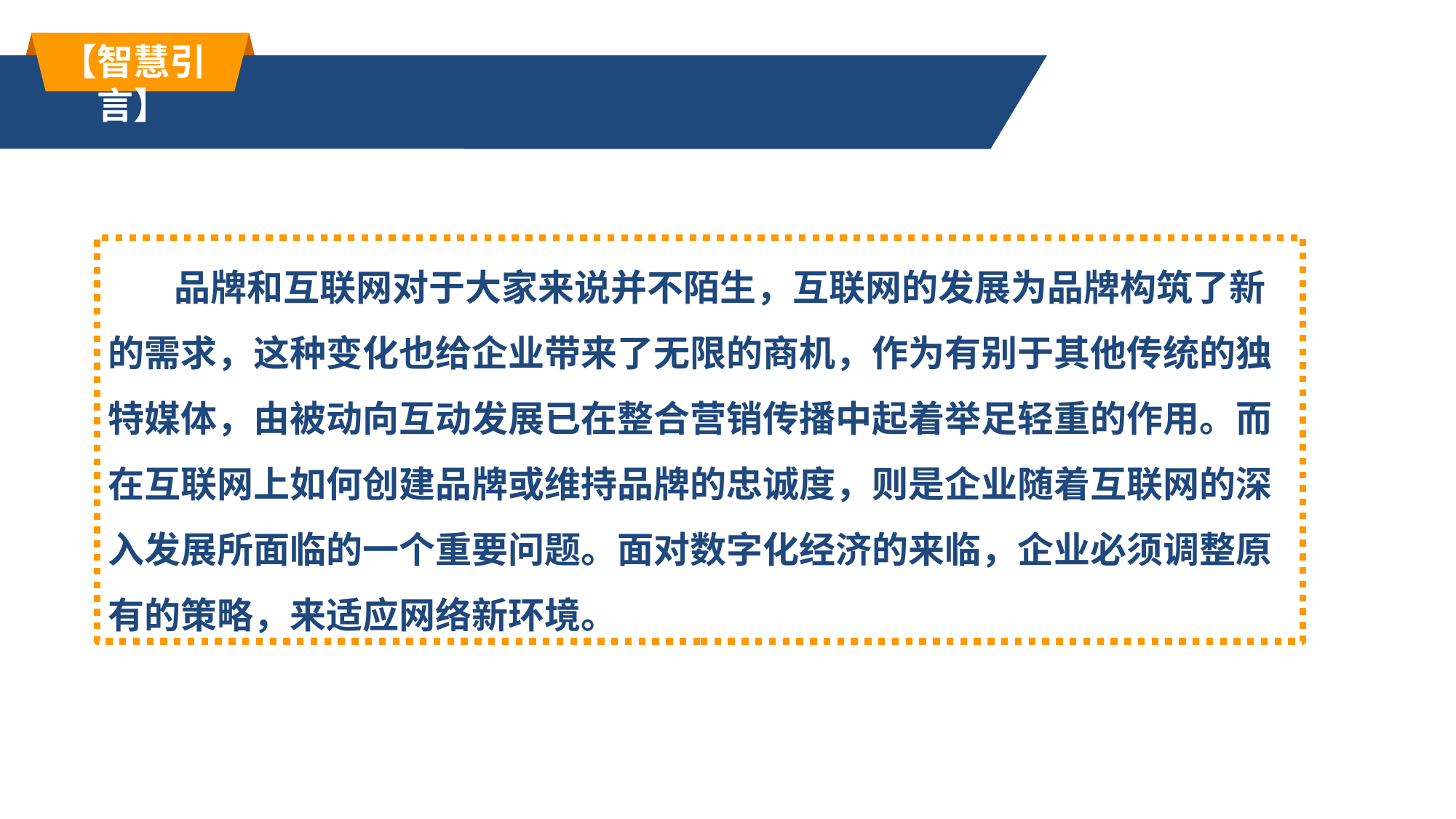

【智慧引言】

       品牌和互联网对于大家来说并不陌生，互联网的发展为品牌构筑了新的需求，这种变化也给企业带来了无限的商机，作为有别于其他传统的独特媒体，由被动向互动发展已在整合营销传播中起着举足轻重的作用。而在互联网上如何创建品牌或维持品牌的忠诚度，则是企业随着互联网的深入发展所面临的一个重要问题。面对数字化经济的来临，企业必须调整原有的策略，来适应网络新环境。